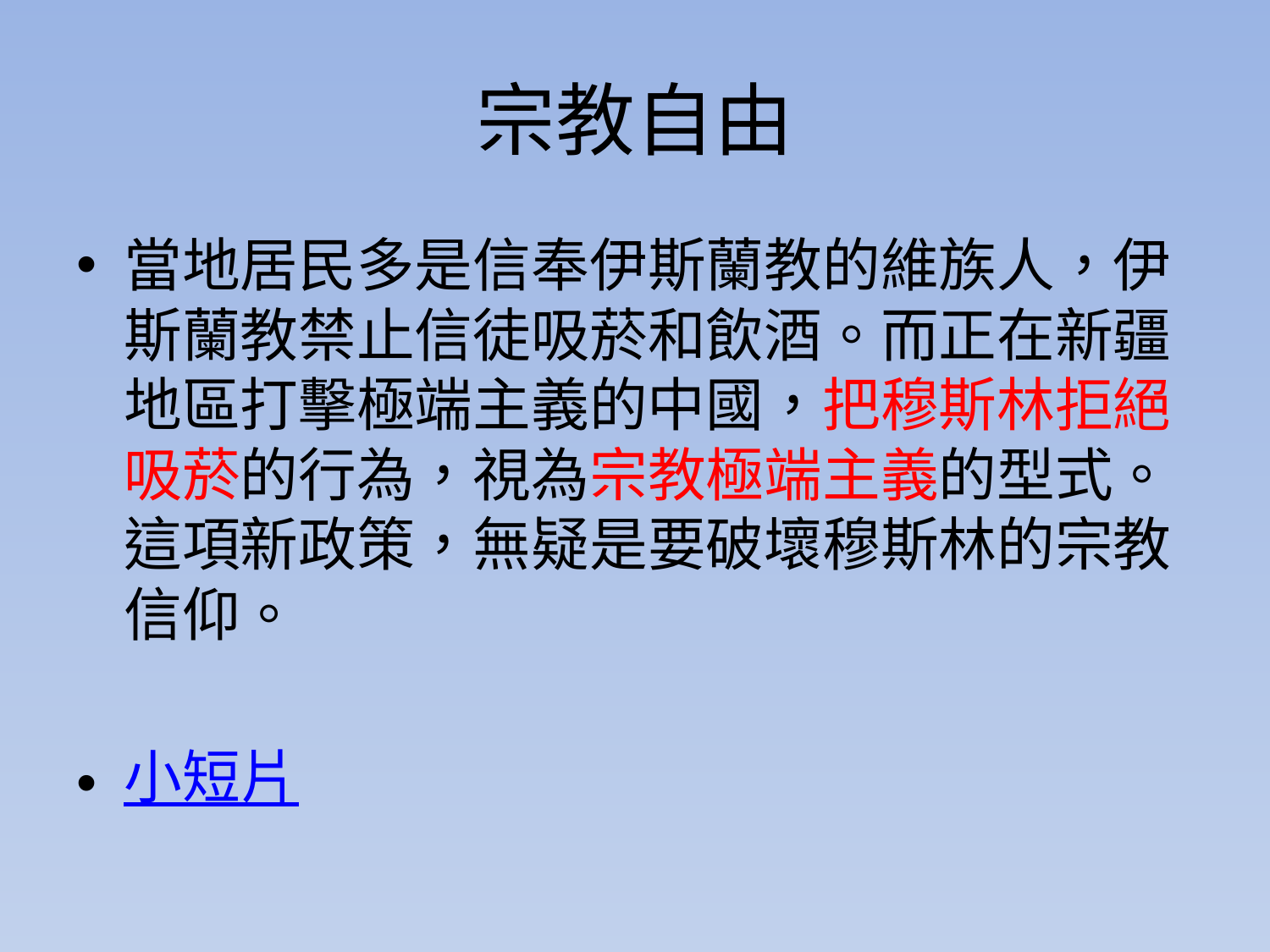

# 宗教自由
當地居民多是信奉伊斯蘭教的維族人，伊斯蘭教禁止信徒吸菸和飲酒。而正在新疆地區打擊極端主義的中國，把穆斯林拒絕吸菸的行為，視為宗教極端主義的型式。這項新政策，無疑是要破壞穆斯林的宗教信仰。

小短片